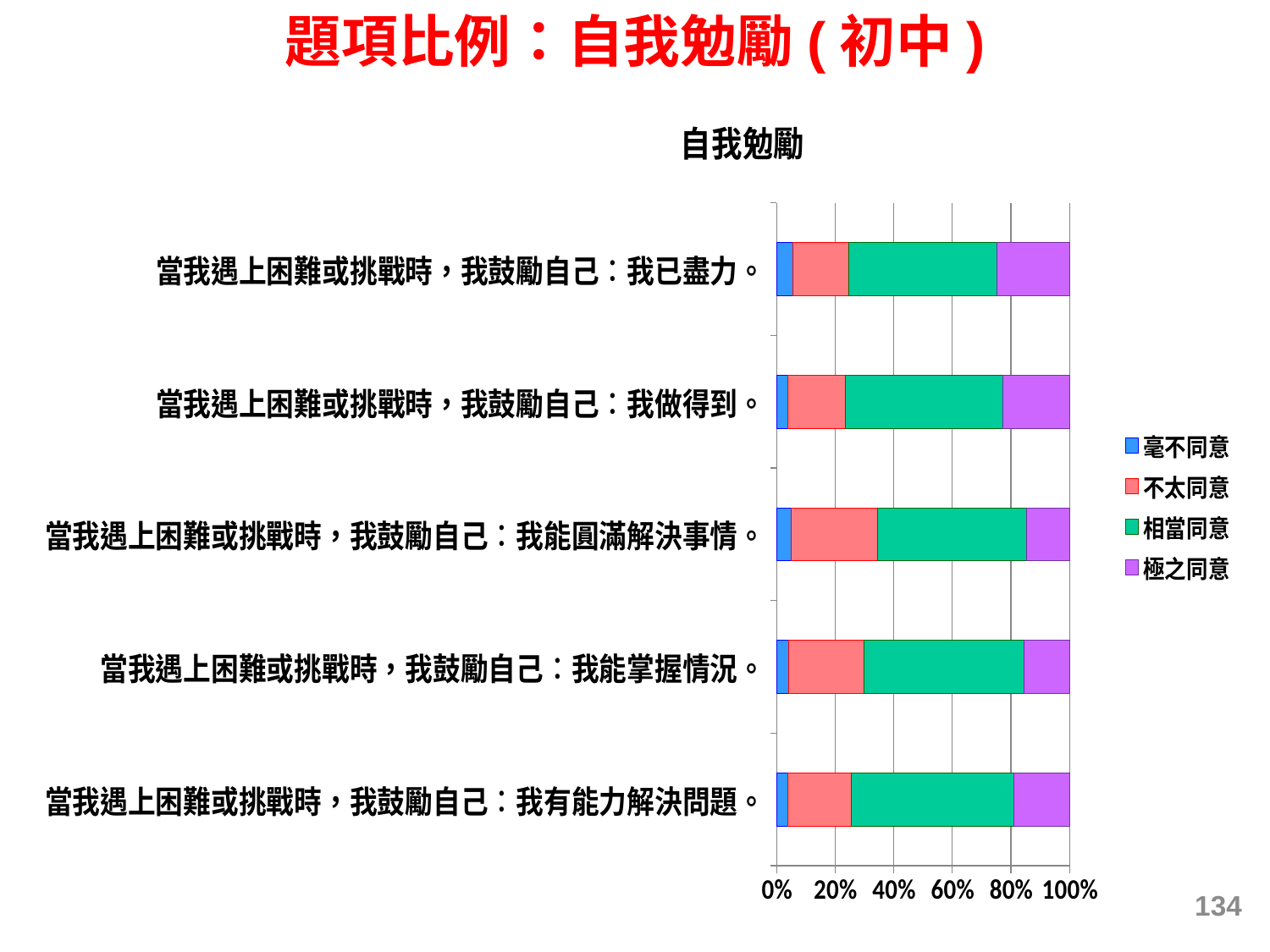

題項比例：自我勉勵(初中)

### Chart: 自我勉勵

| Category | 毫不同意 | 不太同意 | 相當同意 | 極之同意 |
|---|---|---|---|---|
| 當我遇上困難或挑戰時，我鼓勵自己︰我有能力解決問題。 | 0.03843052942757333 | 0.2176834184359044 | 0.5548239720505259 | 0.1890620800859992 |
| 當我遇上困難或挑戰時，我鼓勵自己︰我能掌握情況。 | 0.039843855162202214 | 0.25885045093552295 | 0.5462377170547856 | 0.15506797684749027 |
| 當我遇上困難或挑戰時，我鼓勵自己︰我能圓滿解決事情。 | 0.050437121721587104 | 0.2954942837928732 | 0.5063887020847344 | 0.147679892400807 |
| 當我遇上困難或挑戰時，我鼓勵自己︰我做得到。 | 0.03930542468703729 | 0.19437340153452684 | 0.537622829452147 | 0.2286983443262889 |
| 當我遇上困難或挑戰時，我鼓勵自己︰我已盡力。 | 0.056086079354404864 | 0.19152656355077338 | 0.5059852051109616 | 0.24640215198386056 |
134